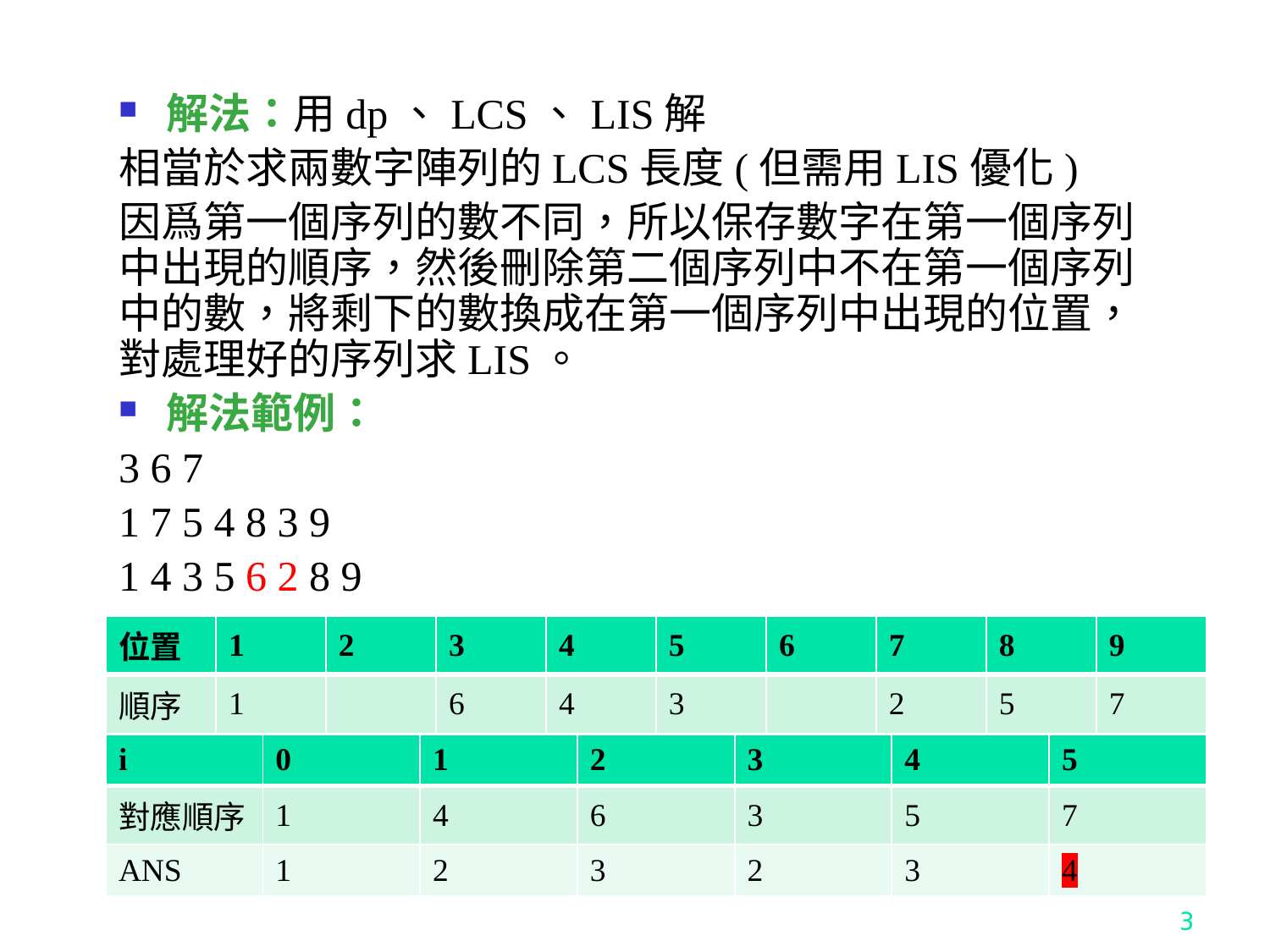

解法：用dp、LCS、LIS解
相當於求兩數字陣列的LCS長度(但需用LIS優化)
因爲第一個序列的數不同，所以保存數字在第一個序列中出現的順序，然後刪除第二個序列中不在第一個序列中的數，將剩下的數換成在第一個序列中出現的位置，對處理好的序列求LIS。
解法範例：
3 6 7
1 7 5 4 8 3 9
1 4 3 5 6 2 8 9

| 位置 | 1 | 2 | 3 | 4 | 5 | 6 | 7 | 8 | 9 |
| --- | --- | --- | --- | --- | --- | --- | --- | --- | --- |
| 順序 | 1 |  | 6 | 4 | 3 |  | 2 | 5 | 7 |
| i | 0 | 1 | 2 | 3 | 4 | 5 |
| --- | --- | --- | --- | --- | --- | --- |
| 對應順序 | 1 | 4 | 6 | 3 | 5 | 7 |
| ANS | 1 | 2 | 3 | 2 | 3 | 4 |
3